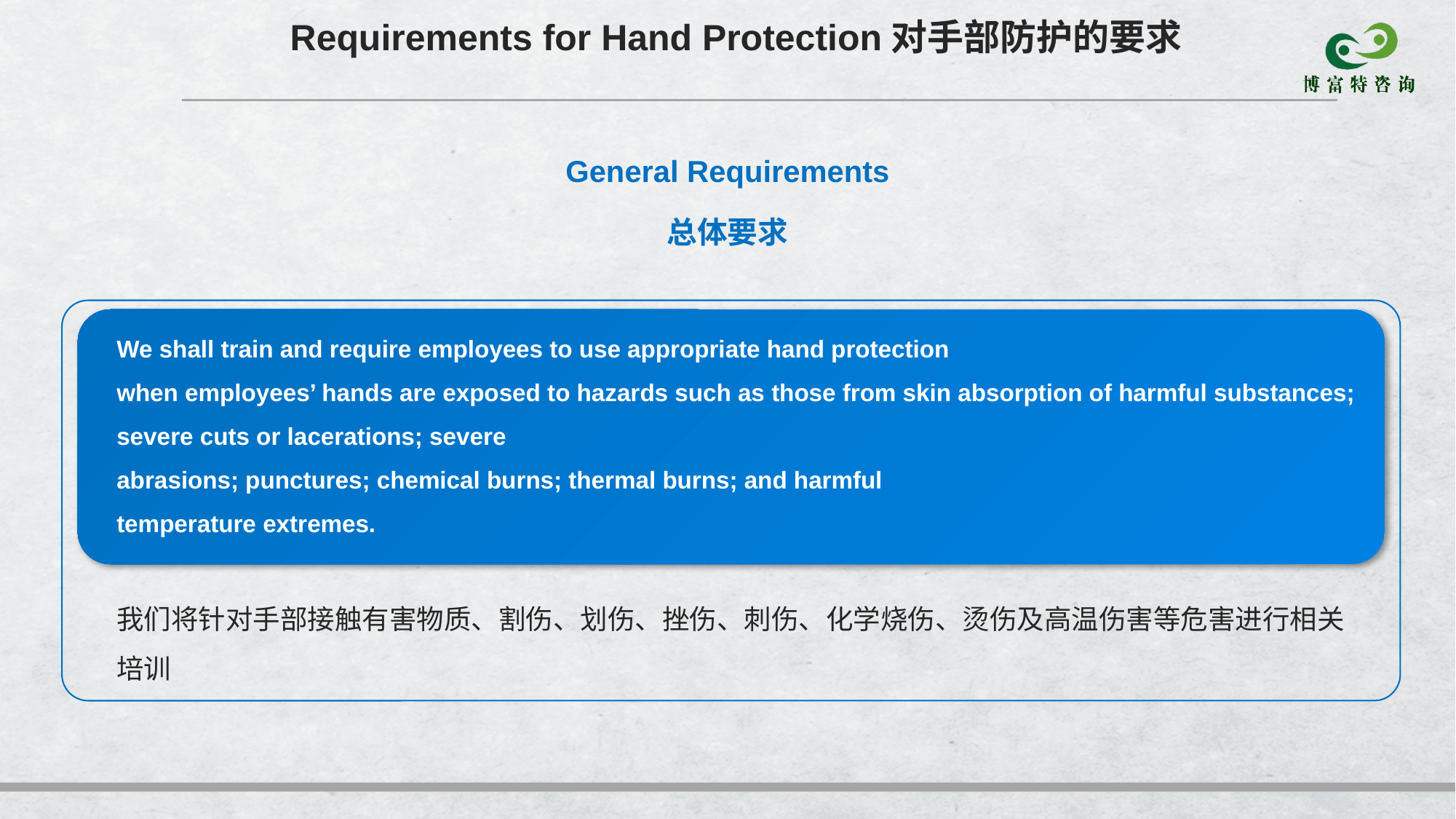

Requirements for Hand Protection对手部防护的要求
General Requirements
总体要求

We shall train and require employees to use appropriate hand protection
when employees’ hands are exposed to hazards such as those from skin absorption of harmful substances; severe cuts or lacerations; severe
abrasions; punctures; chemical burns; thermal burns; and harmful
temperature extremes.
我们将针对手部接触有害物质、割伤、划伤、挫伤、刺伤、化学烧伤、烫伤及高温伤害等危害进行相关培训